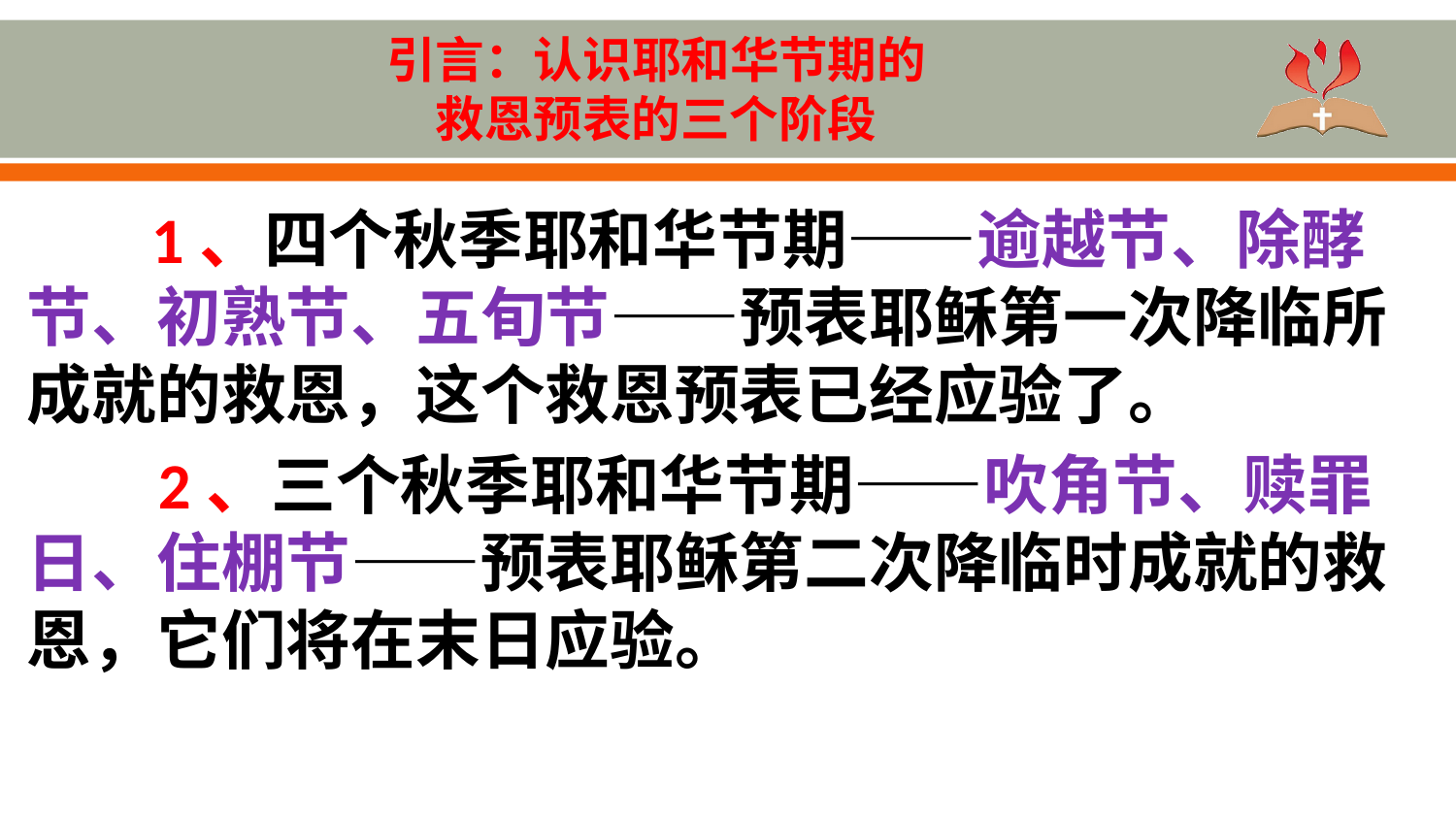

# 引言：认识耶和华节期的 救恩预表的三个阶段
    1、四个秋季耶和华节期——逾越节、除酵节、初熟节、五旬节——预表耶稣第一次降临所成就的救恩，这个救恩预表已经应验了。
    2、三个秋季耶和华节期——吹角节、赎罪日、住棚节——预表耶稣第二次降临时成就的救恩，它们将在末日应验。

4